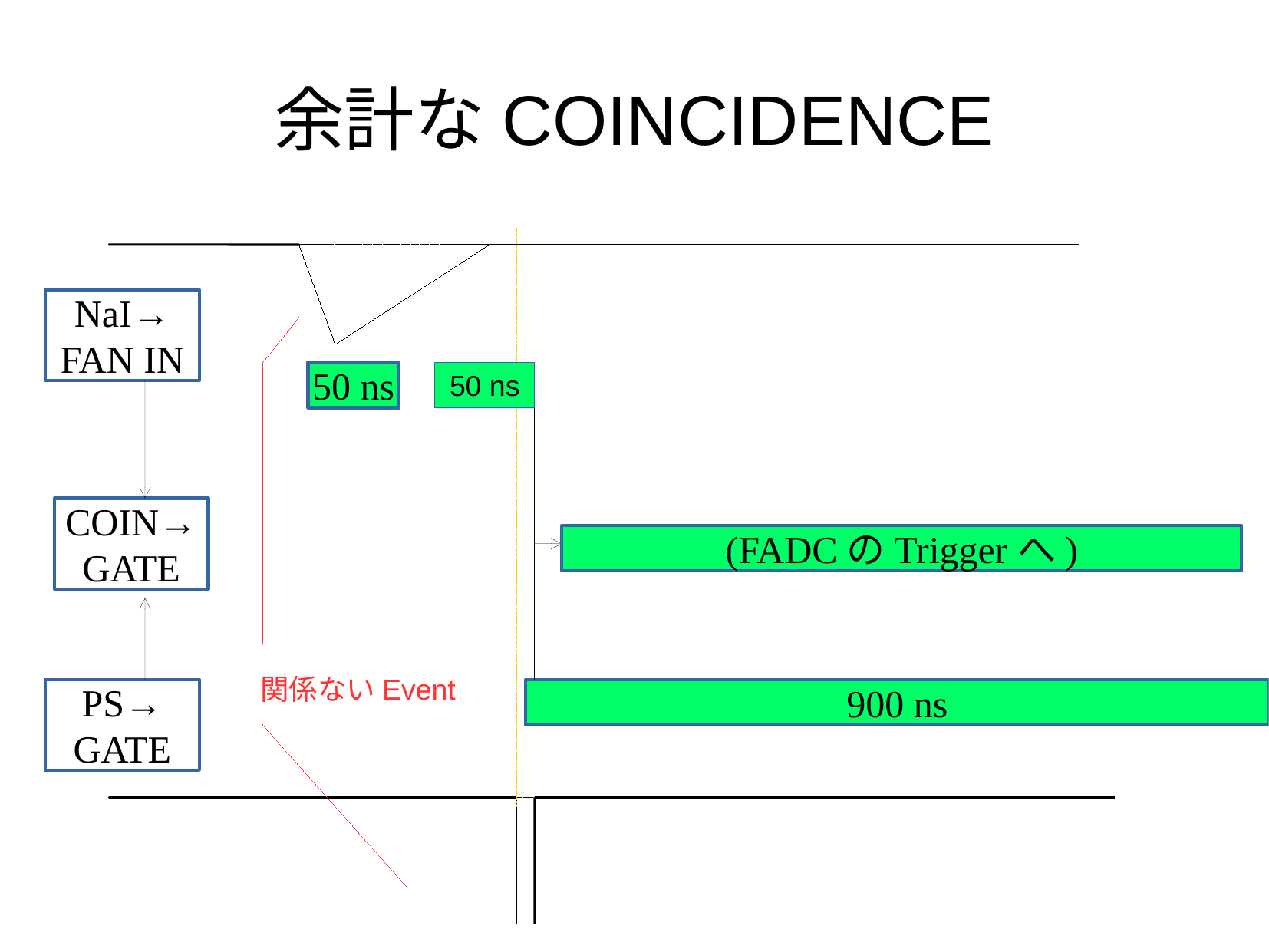

余計なCOINCIDENCE

NaI→
FAN IN

50 ns
50 ns

COIN→
GATE
(FADCのTriggerへ)

関係ないEvent
PS→
GATE
900 ns